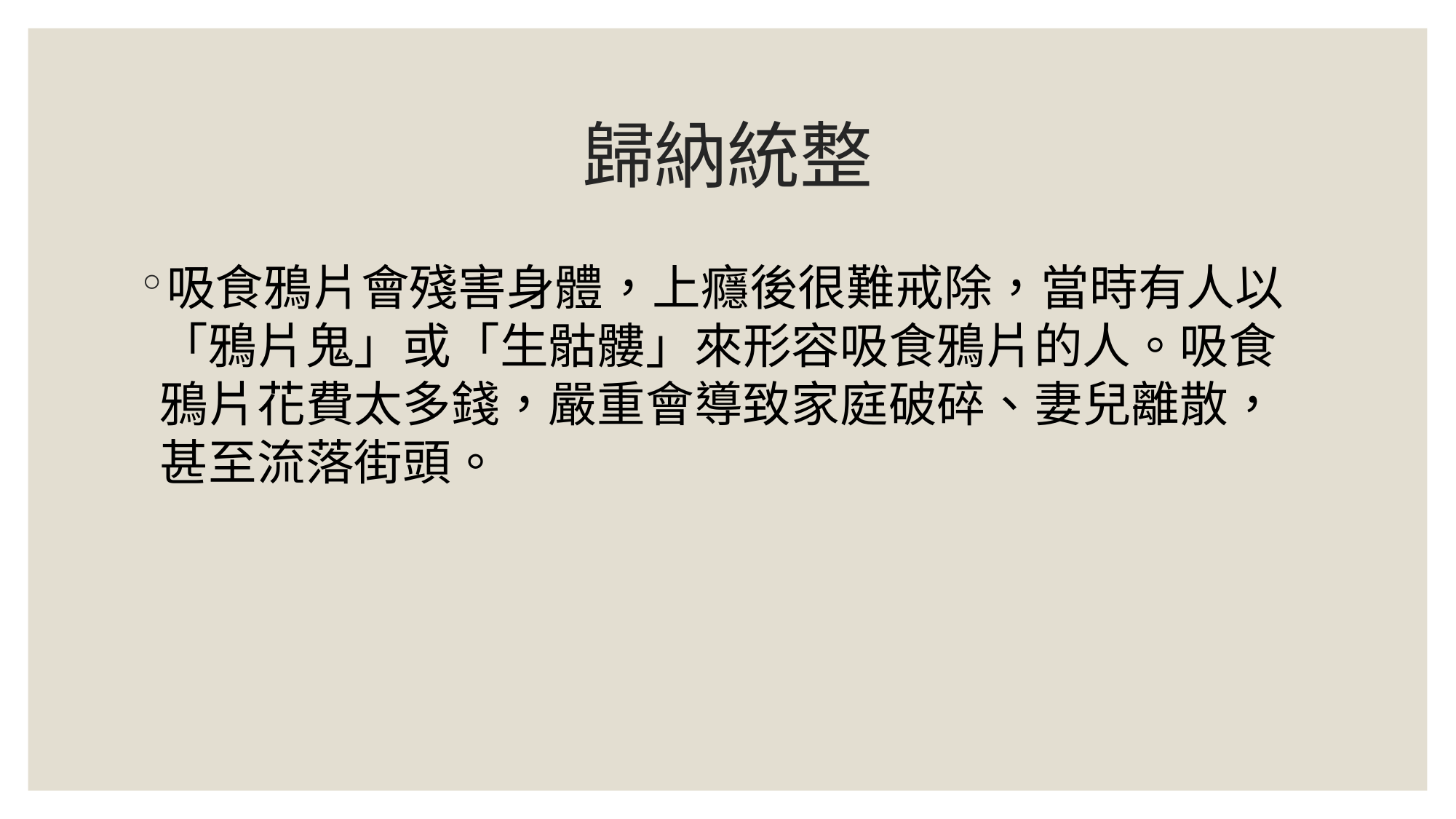

# 歸納統整
吸食鴉片會殘害身體，上癮後很難戒除，當時有人以「鴉片鬼」或「生骷髏」來形容吸食鴉片的人。吸食鴉片花費太多錢，嚴重會導致家庭破碎、妻兒離散，甚至流落街頭。